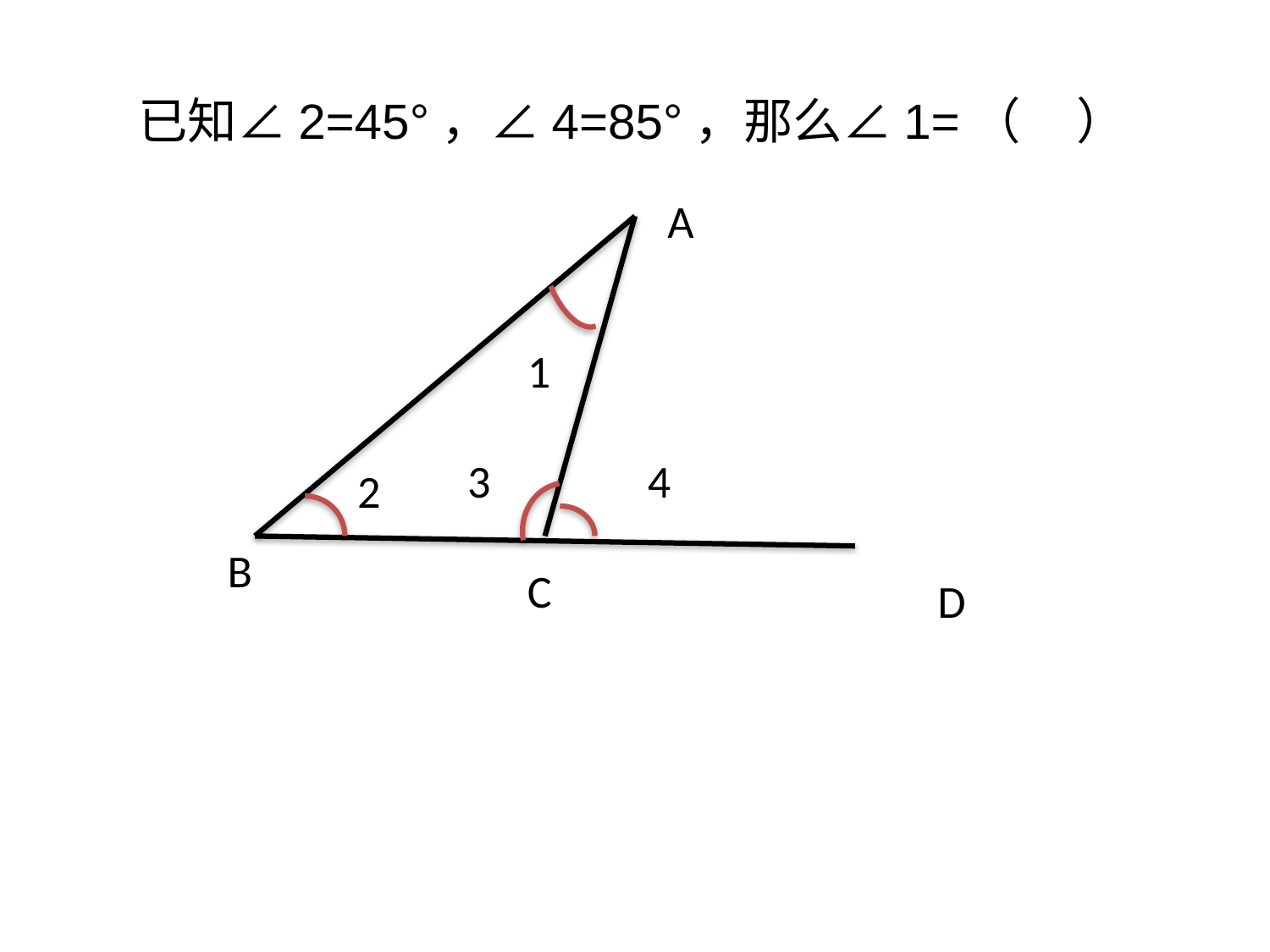

已知∠2=45°，∠4=85°，那么∠1=（     ）
A

1
3
4
2

B
C
D